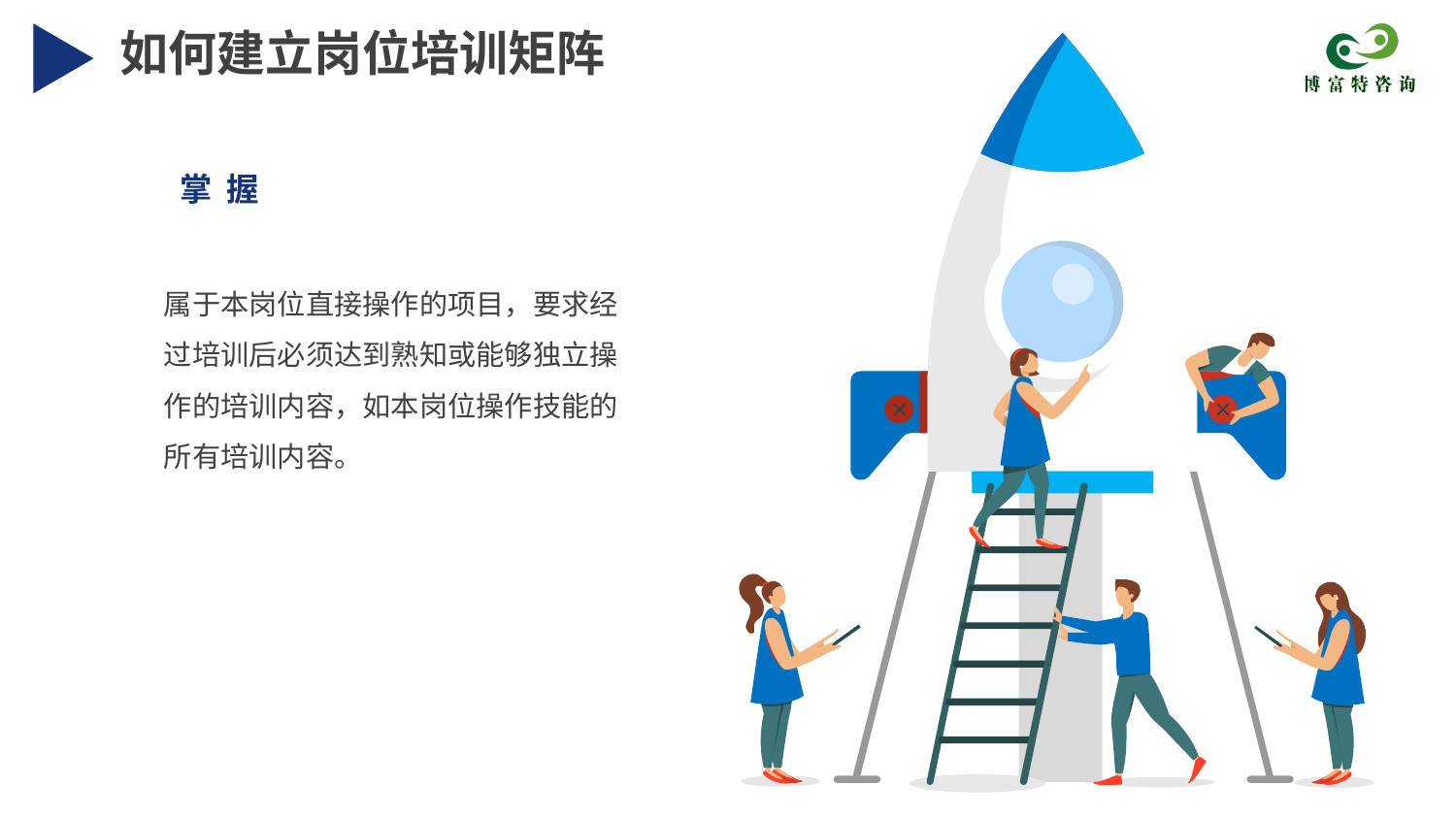

如何建立岗位培训矩阵

掌  握
属于本岗位直接操作的项目，要求经过培训后必须达到熟知或能够独立操作的培训内容，如本岗位操作技能的所有培训内容。